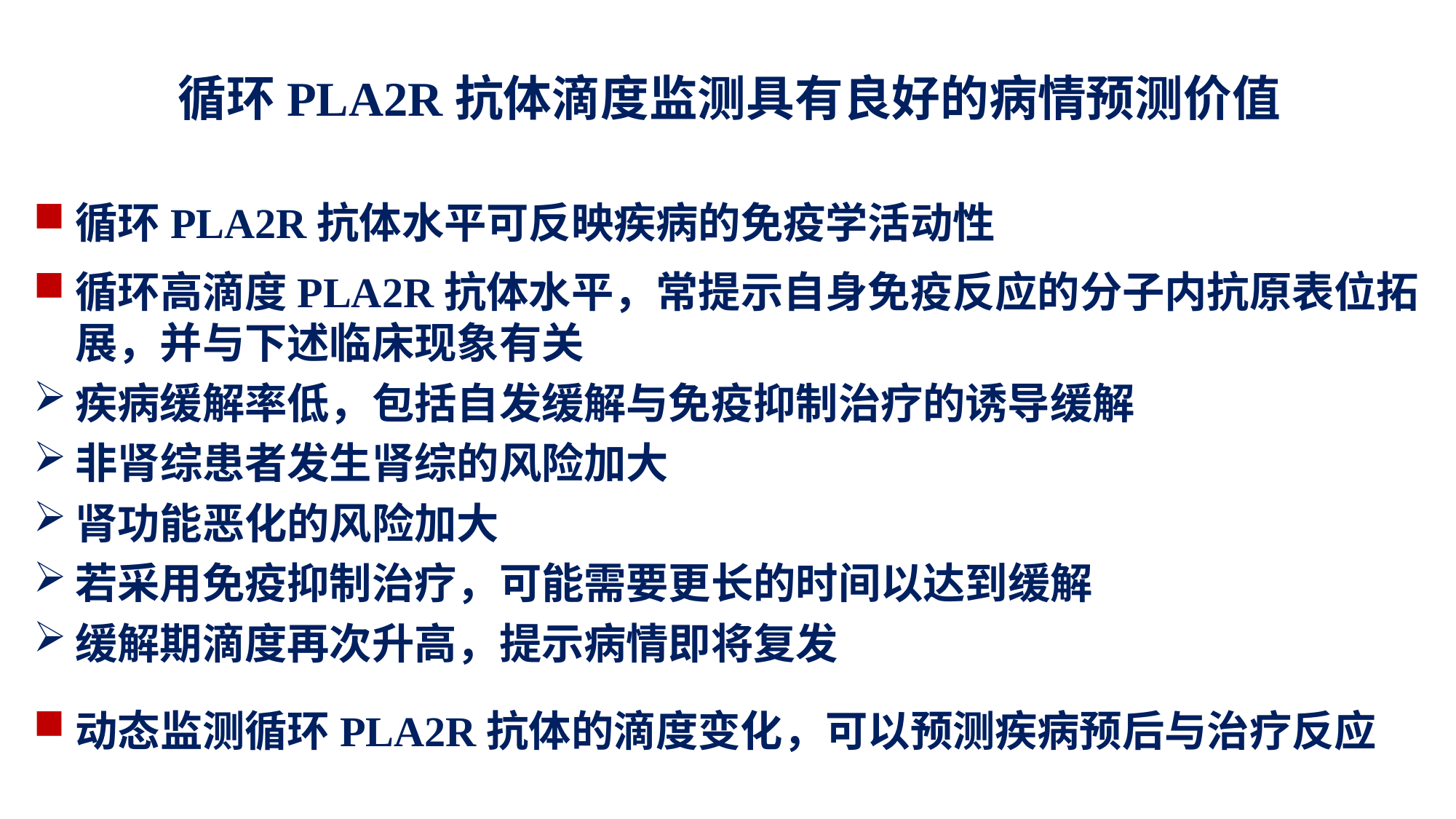

循环PLA2R抗体滴度监测具有良好的病情预测价值
循环PLA2R抗体水平可反映疾病的免疫学活动性
循环高滴度PLA2R抗体水平，常提示自身免疫反应的分子内抗原表位拓展，并与下述临床现象有关
疾病缓解率低，包括自发缓解与免疫抑制治疗的诱导缓解
非肾综患者发生肾综的风险加大
肾功能恶化的风险加大
若采用免疫抑制治疗，可能需要更长的时间以达到缓解
缓解期滴度再次升高，提示病情即将复发
动态监测循环PLA2R抗体的滴度变化，可以预测疾病预后与治疗反应